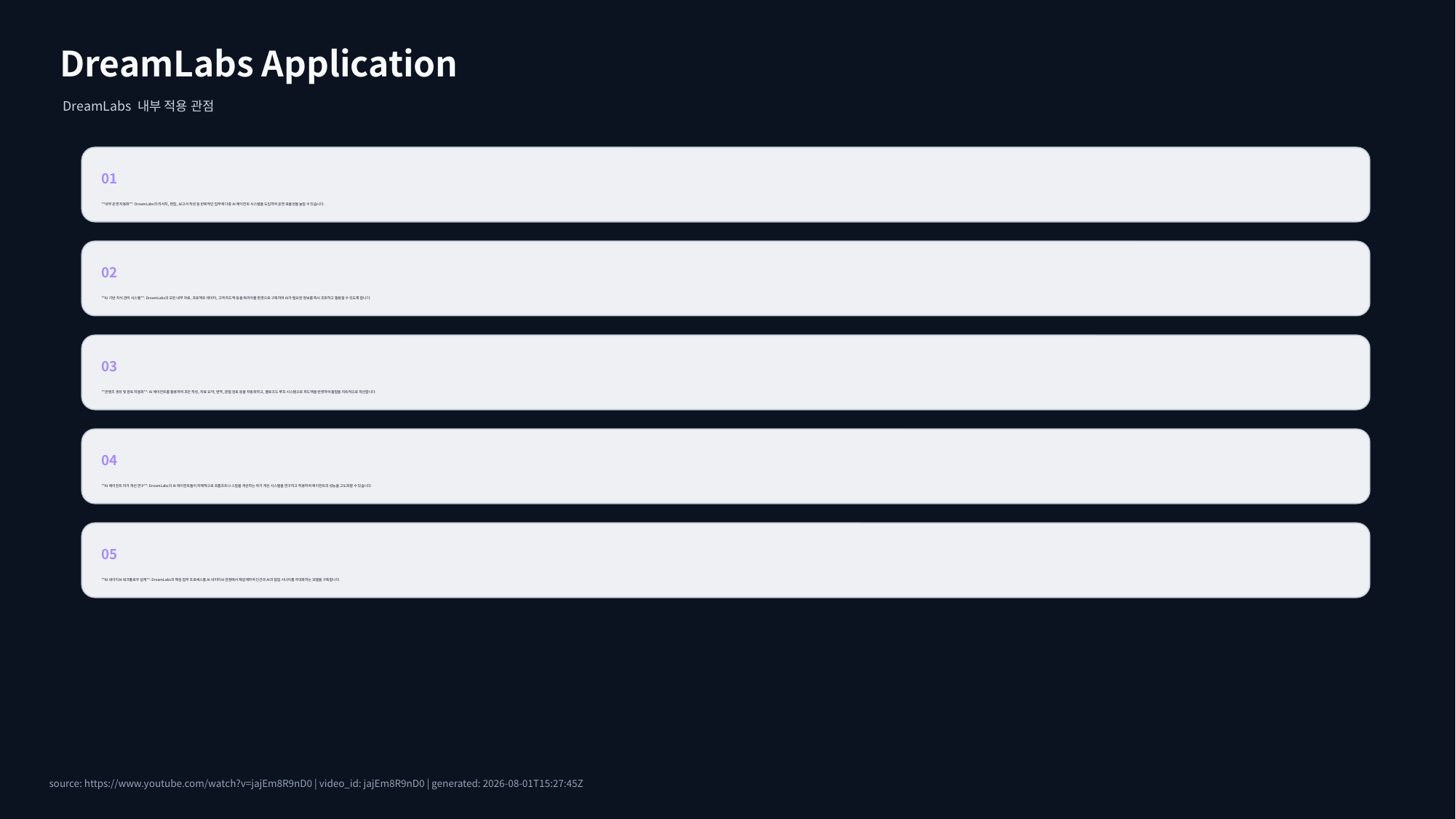

DreamLabs Application
DreamLabs 내부 적용 관점

01
**내부 운영 자동화**: DreamLabs의 리서치, 편집, 보고서 작성 등 반복적인 업무에 다중 AI 에이전트 시스템을 도입하여 운영 효율성을 높일 수 있습니다.

02
**AI 기반 지식 관리 시스템**: DreamLabs의 모든 내부 자료, 프로젝트 데이터, 고객 피드백 등을 쿼리어블 환경으로 구축하여 AI가 필요한 정보를 즉시 조회하고 활용할 수 있도록 합니다.

03
**콘텐츠 생성 및 검토 자동화**: AI 에이전트를 활용하여 초안 작성, 자료 요약, 번역, 문법 검토 등을 자동화하고, 클로즈드 루프 시스템으로 피드백을 반영하여 품질을 지속적으로 개선합니다.

04
**AI 에이전트 자가 개선 연구**: DreamLabs의 AI 에이전트들이 자체적으로 프롬프트나 스킬을 개선하는 자가 개선 시스템을 연구하고 적용하여 에이전트의 성능을 고도화할 수 있습니다.

05
**AI 네이티브 워크플로우 설계**: DreamLabs의 핵심 업무 프로세스를 AI 네이티브 관점에서 재설계하여 인간과 AI의 협업 시너지를 극대화하는 모델을 구축합니다.
source: https://www.youtube.com/watch?v=jajEm8R9nD0 | video_id: jajEm8R9nD0 | generated: 2026-08-01T15:27:45Z